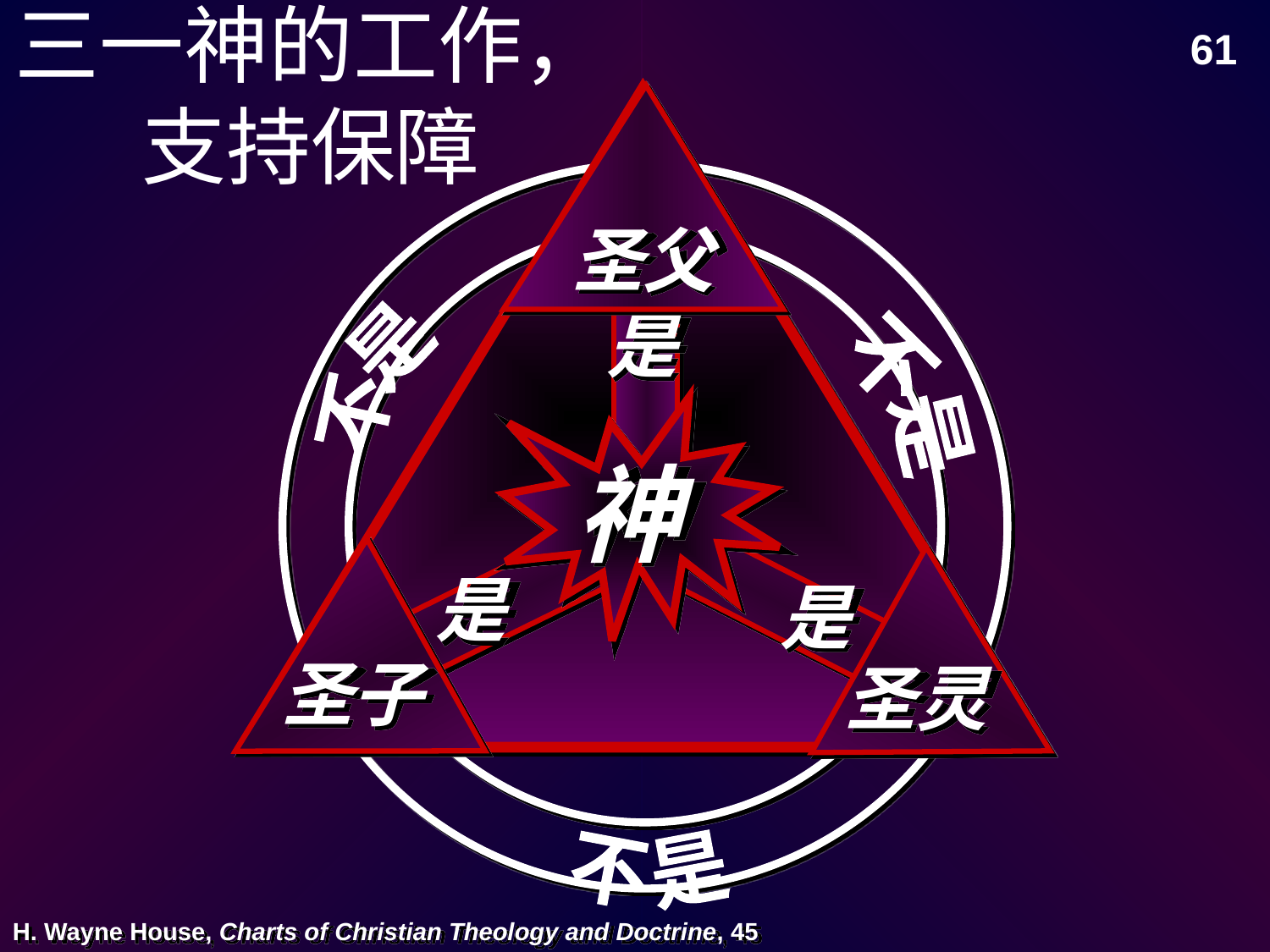

三一神的工作，支持保障
61

圣父
是

不是
不是

神
是

是

圣子
圣灵
不是
H. Wayne House, Charts of Christian Theology and Doctrine, 45